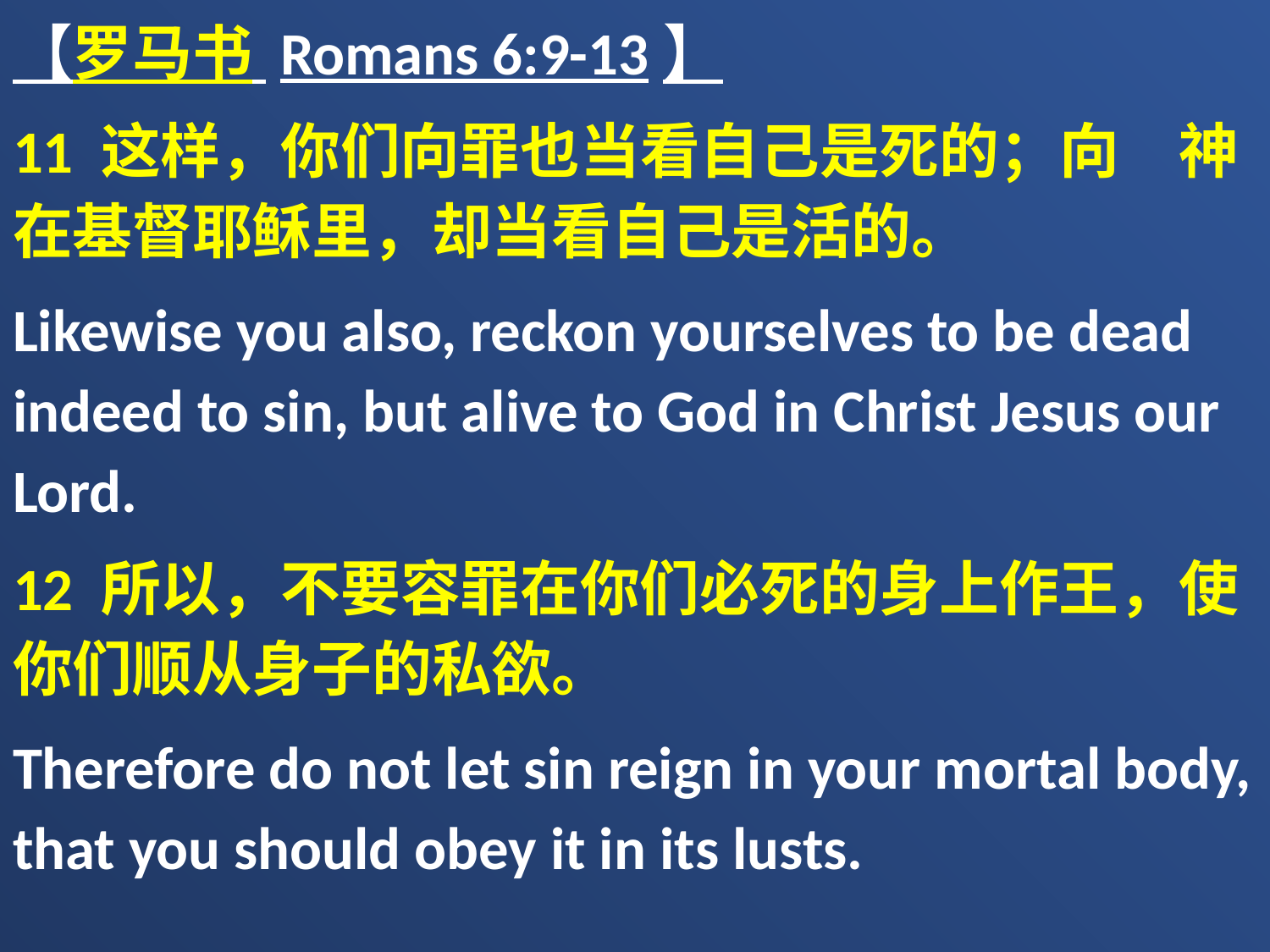

【罗马书 Romans 6:9-13】
11 这样，你们向罪也当看自己是死的；向　神在基督耶稣里，却当看自己是活的。
Likewise you also, reckon yourselves to be dead indeed to sin, but alive to God in Christ Jesus our Lord.
12 所以，不要容罪在你们必死的身上作王，使你们顺从身子的私欲。
Therefore do not let sin reign in your mortal body, that you should obey it in its lusts.